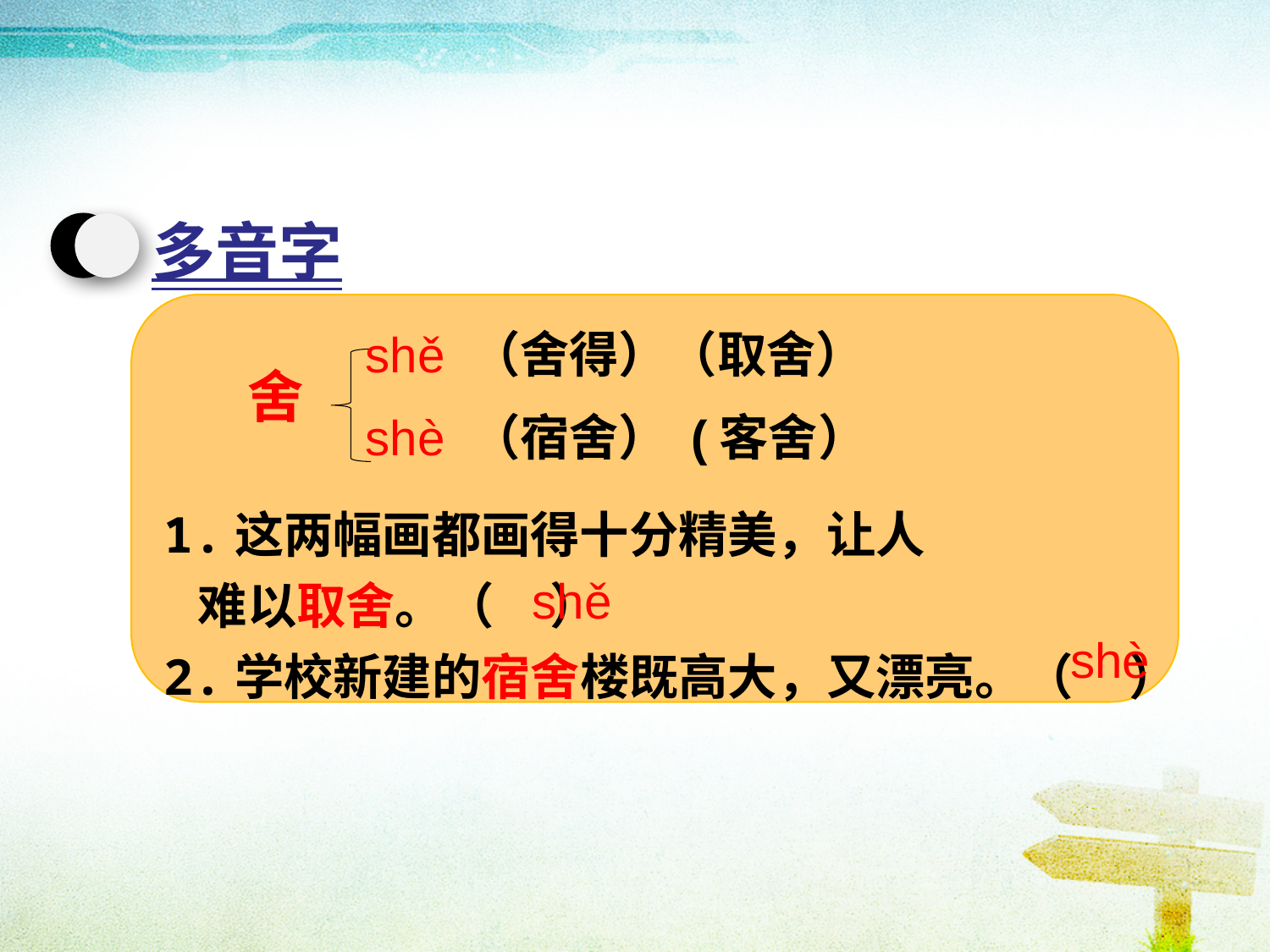

多音字

   shě （舍得）（取舍）
   shè （宿舍） (客舍）

舍
1.这两幅画都画得十分精美，让人
  难以取舍。（     ）
2.学校新建的宿舍楼既高大，又漂亮。（     ）
shě
shè